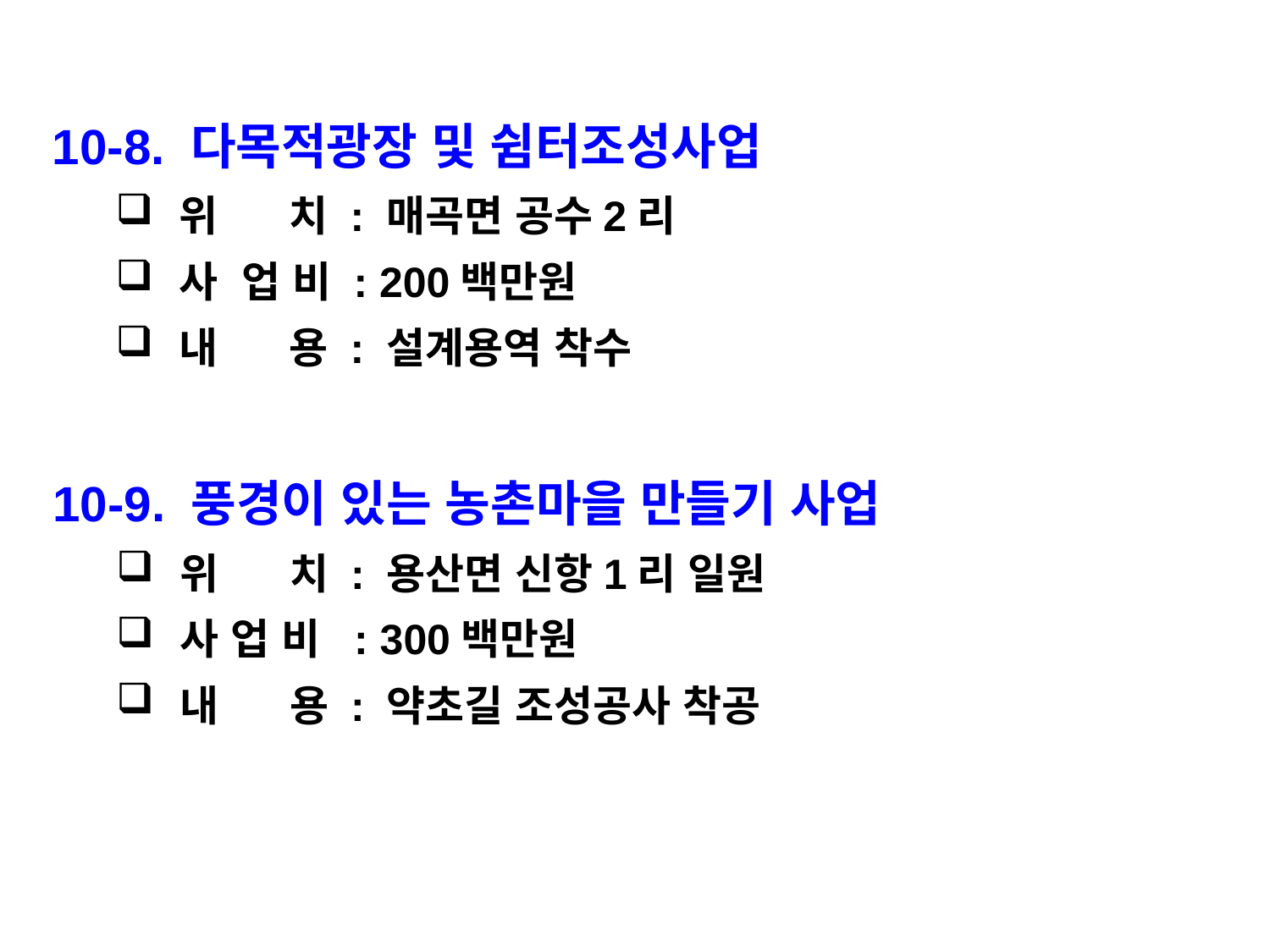

10-8. 다목적광장 및 쉼터조성사업
위      치 : 매곡면 공수2리
사  업 비 : 200백만원
내      용 : 설계용역 착수

10-9. 풍경이 있는 농촌마을 만들기 사업
위      치 : 용산면 신항1리 일원
사 업 비  : 300백만원
내      용 : 약초길 조성공사 착공